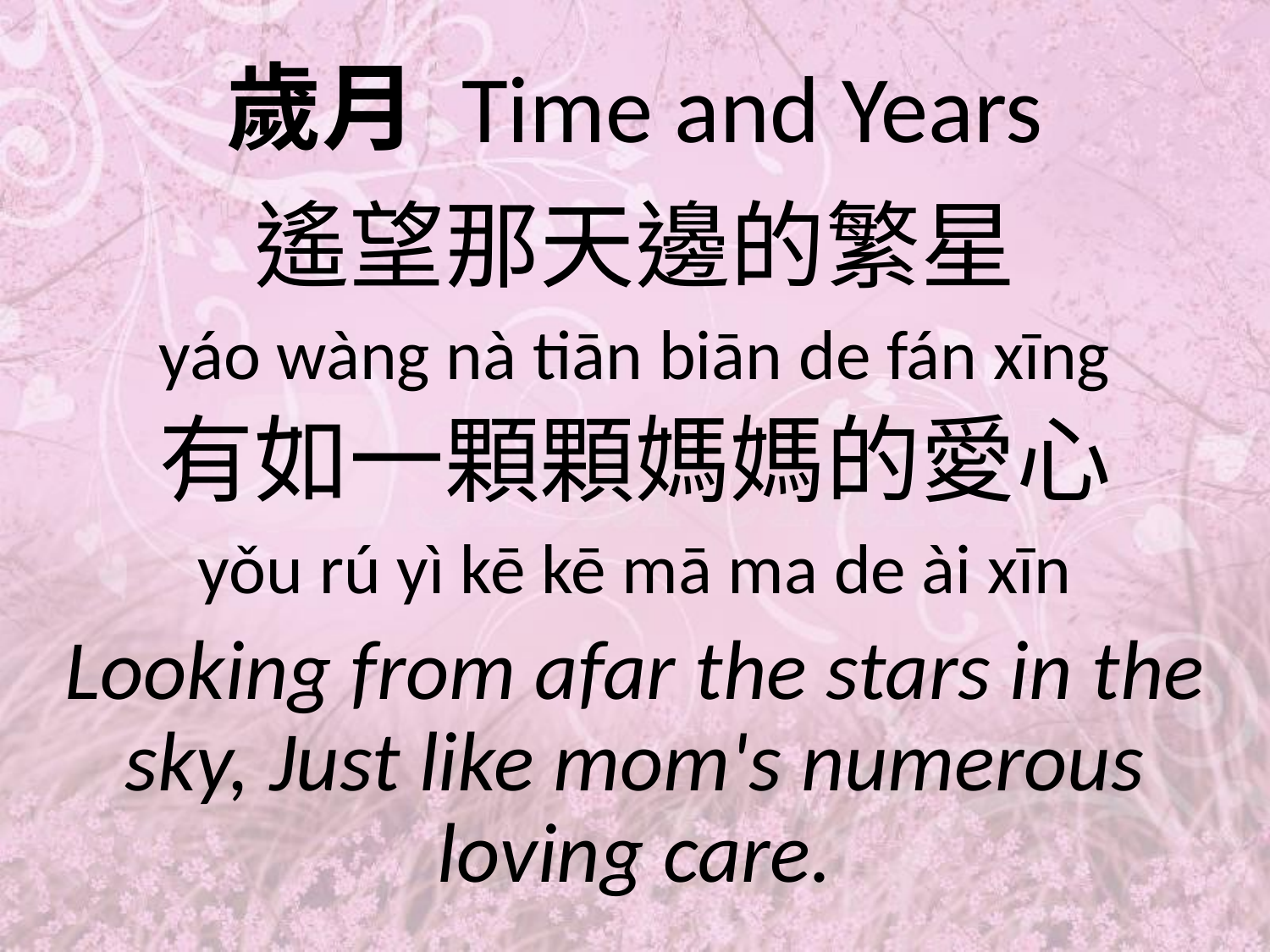

# 歲月 Time and Years
遙望那天邊的繁星
yáo wàng nà tiān biān de fán xīng
有如一顆顆媽媽的愛心
yǒu rú yì kē kē mā ma de ài xīn
Looking from afar the stars in the sky, Just like mom's numerous loving care.